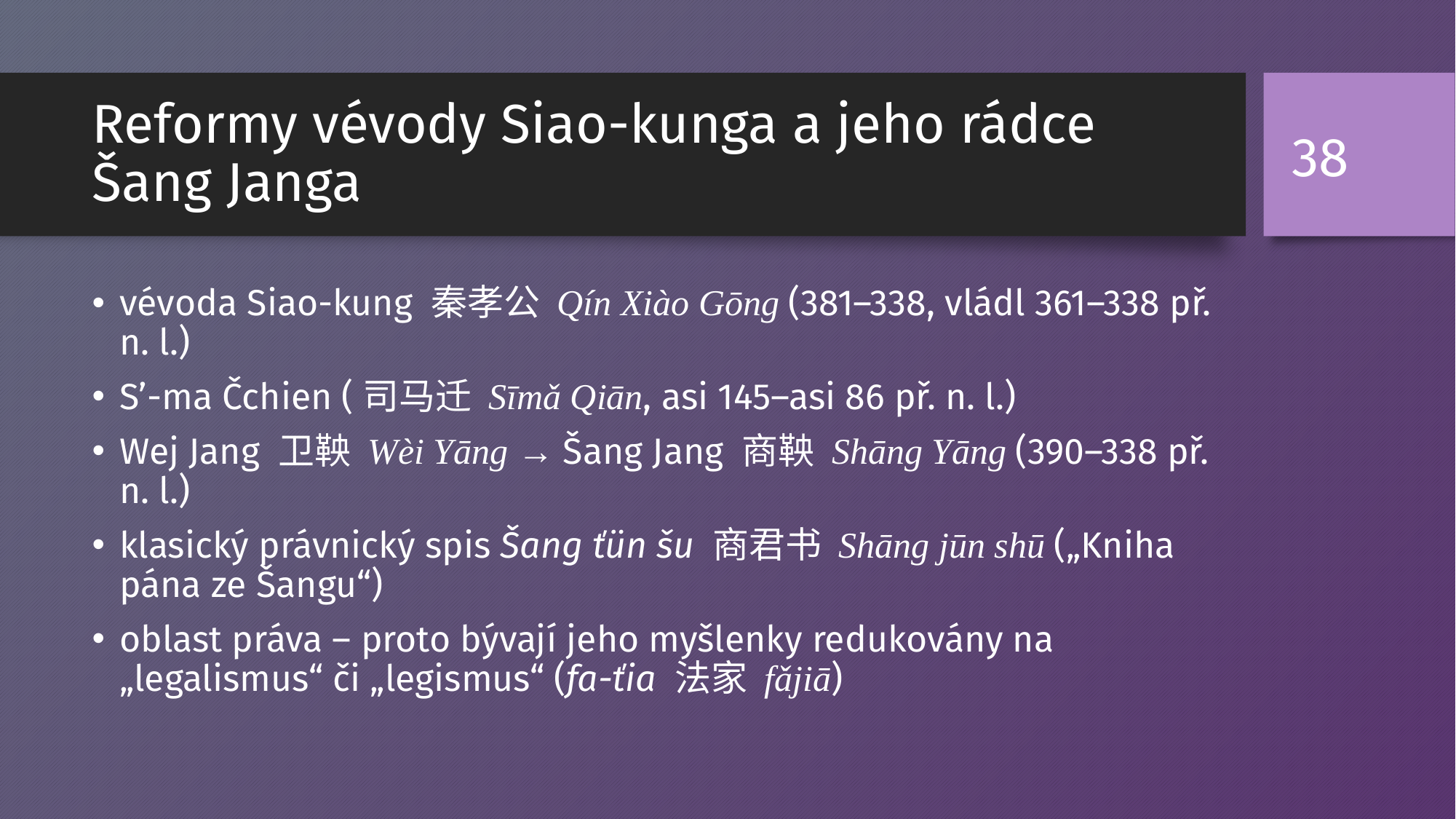

38
# Reformy vévody Siao-kunga a jeho rádce Šang Janga
vévoda Siao-kung 秦孝公 Qín Xiào Gōng (381–338, vládl 361–338 př. n. l.)
S’-ma Čchien (司马迁 Sīmǎ Qiān, asi 145–asi 86 př. n. l.)
Wej Jang 卫鞅 Wèi Yāng → Šang Jang 商鞅 Shāng Yāng (390–338 př. n. l.)
klasický právnický spis Šang ťün šu 商君书 Shāng jūn shū („Kniha pána ze Šangu“)
oblast práva – proto bývají jeho myšlenky redukovány na „legalismus“ či „legismus“ (fa-ťia 法家 fǎjiā)